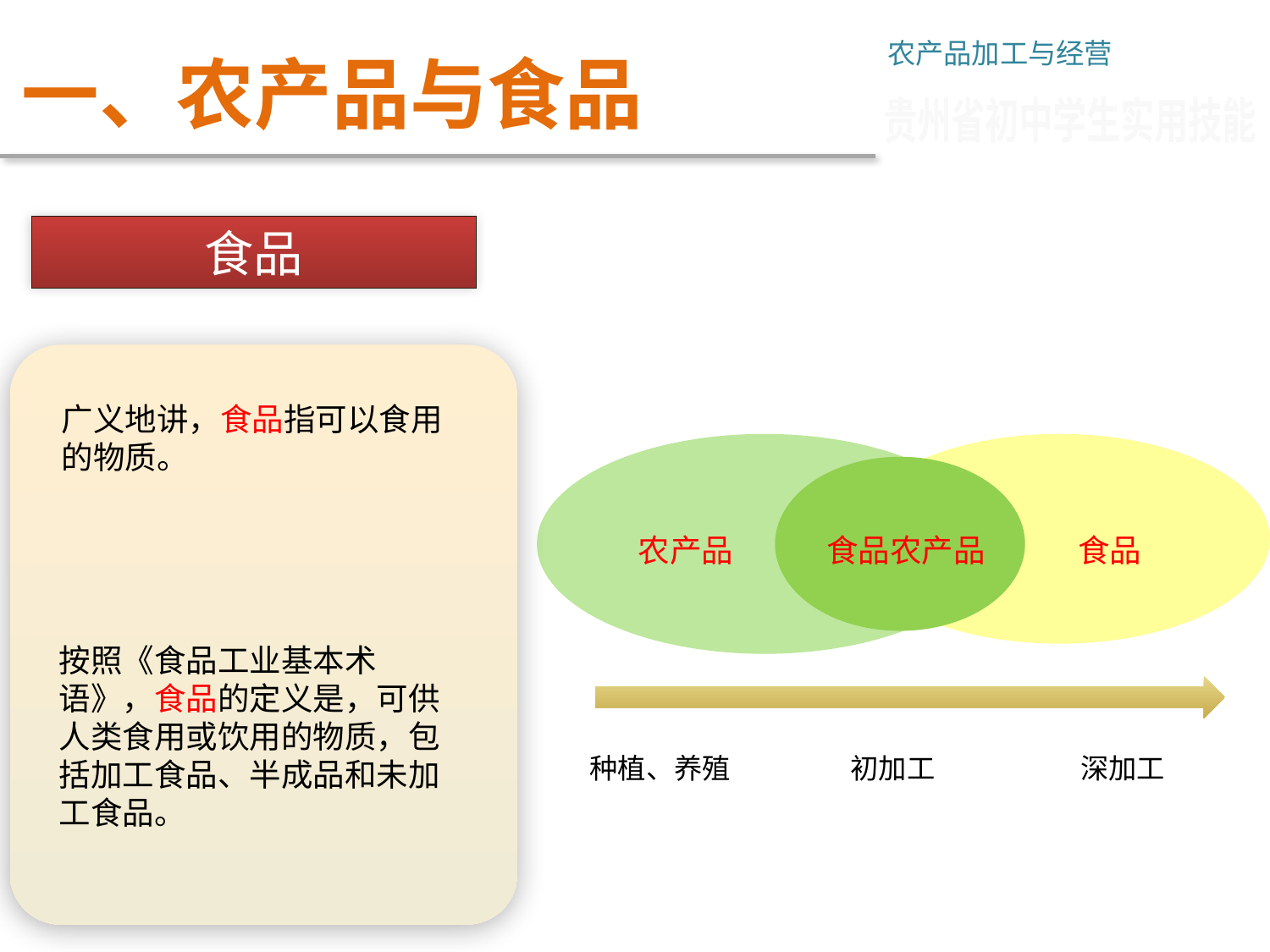

# 一、农产品与食品
农产品加工与经营
贵州省初中学生实用技能
食品

广义地讲，食品指可以食用的物质。

农产品
种植、养殖

食品
深加工

食品农产品
初加工
按照《食品工业基本术语》，食品的定义是，可供人类食用或饮用的物质，包括加工食品、半成品和未加工食品。